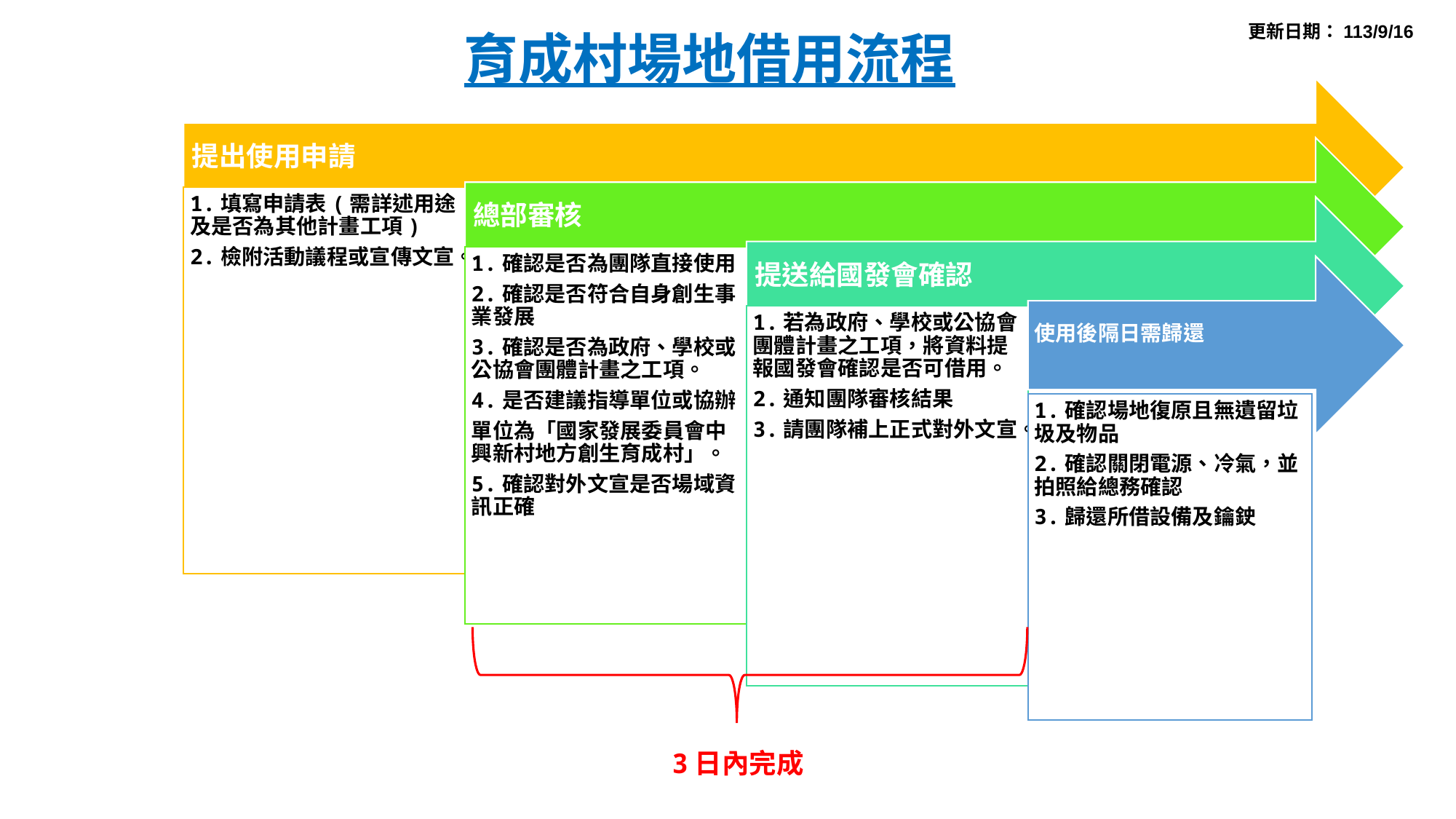

更新日期：113/9/16
育成村場地借用流程
提出使用申請
1.填寫申請表(需詳述用途及是否為其他計畫工項)
2.檢附活動議程或宣傳文宣。
總部審核
1.確認是否為團隊直接使用
2.確認是否符合自身創生事業發展
3.確認是否為政府、學校或公協會團體計畫之工項。
4.是否建議指導單位或協辦
單位為「國家發展委員會中興新村地方創生育成村」。
5.確認對外文宣是否場域資訊正確
提送給國發會確認
1.若為政府、學校或公協會團體計畫之工項，將資料提報國發會確認是否可借用。
2.通知團隊審核結果
3.請團隊補上正式對外文宣。
使用後隔日需歸還
1.確認場地復原且無遺留垃圾及物品
2.確認關閉電源、冷氣，並拍照給總務確認
3.歸還所借設備及鑰鉂

3日內完成